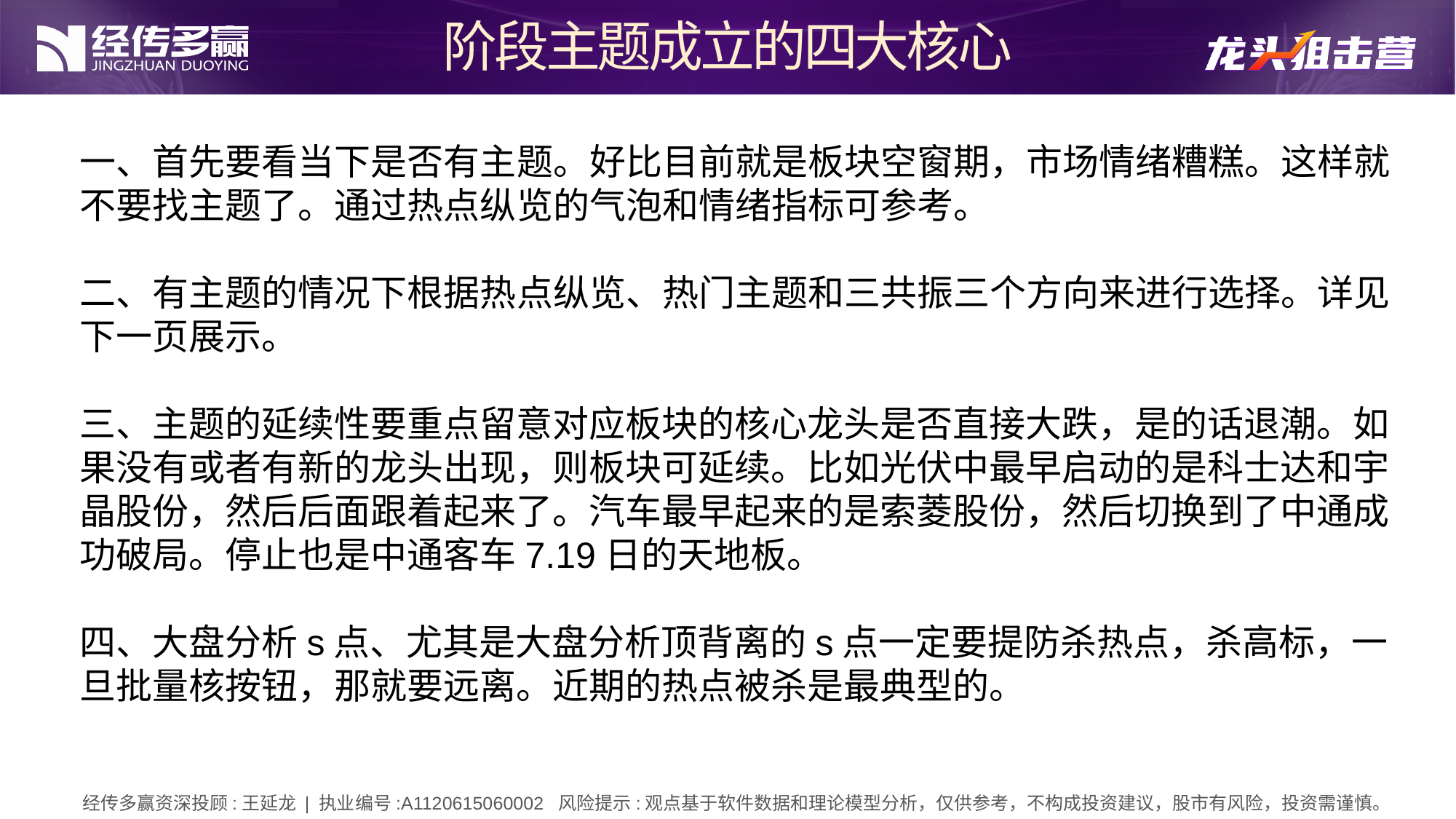

阶段主题成立的四大核心
一、首先要看当下是否有主题。好比目前就是板块空窗期，市场情绪糟糕。这样就不要找主题了。通过热点纵览的气泡和情绪指标可参考。

二、有主题的情况下根据热点纵览、热门主题和三共振三个方向来进行选择。详见下一页展示。

三、主题的延续性要重点留意对应板块的核心龙头是否直接大跌，是的话退潮。如果没有或者有新的龙头出现，则板块可延续。比如光伏中最早启动的是科士达和宇晶股份，然后后面跟着起来了。汽车最早起来的是索菱股份，然后切换到了中通成功破局。停止也是中通客车7.19日的天地板。

四、大盘分析s点、尤其是大盘分析顶背离的s点一定要提防杀热点，杀高标，一旦批量核按钮，那就要远离。近期的热点被杀是最典型的。